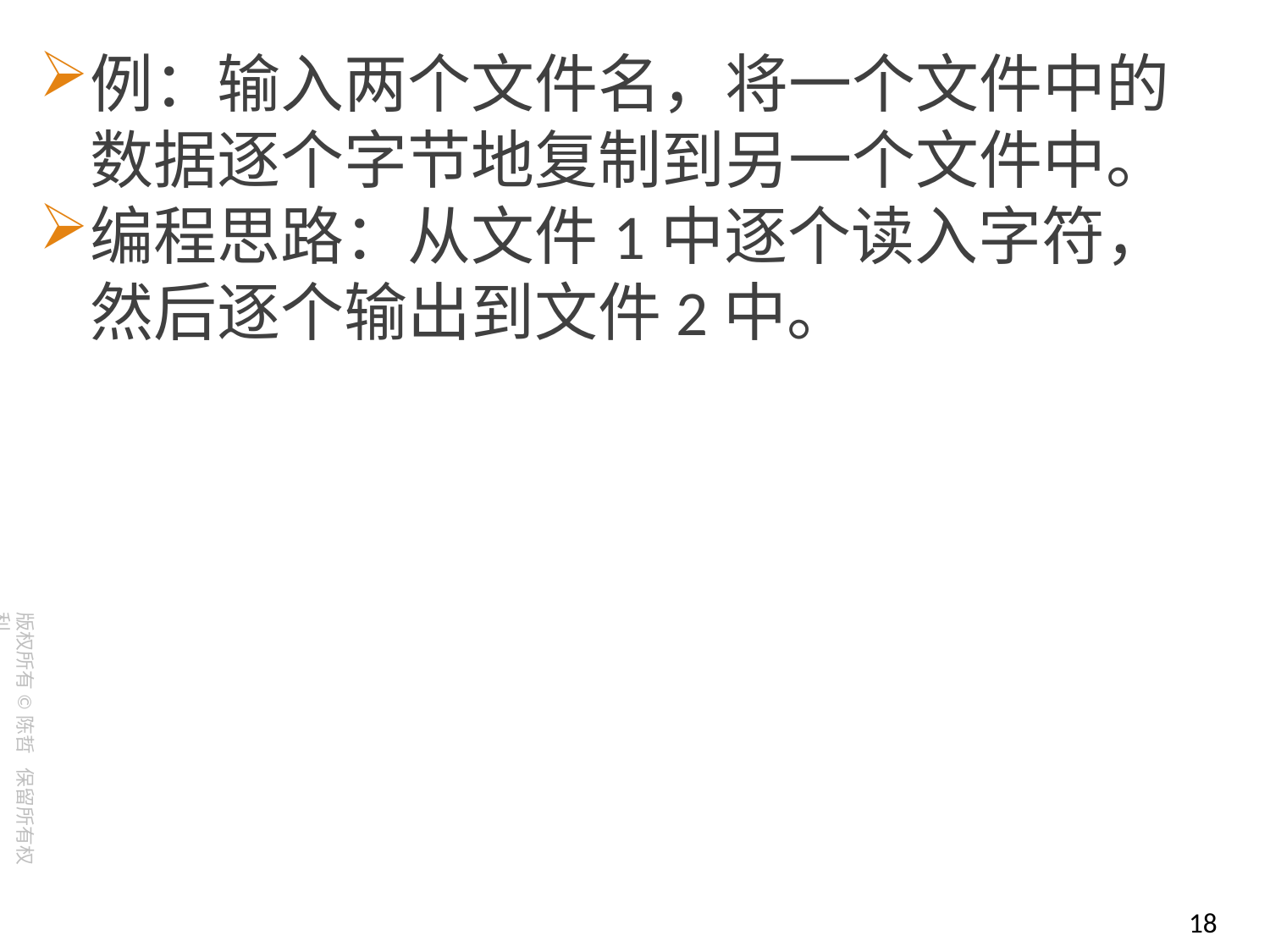

例：输入两个文件名，将一个文件中的数据逐个字节地复制到另一个文件中。
编程思路：从文件1中逐个读入字符，然后逐个输出到文件2中。
18